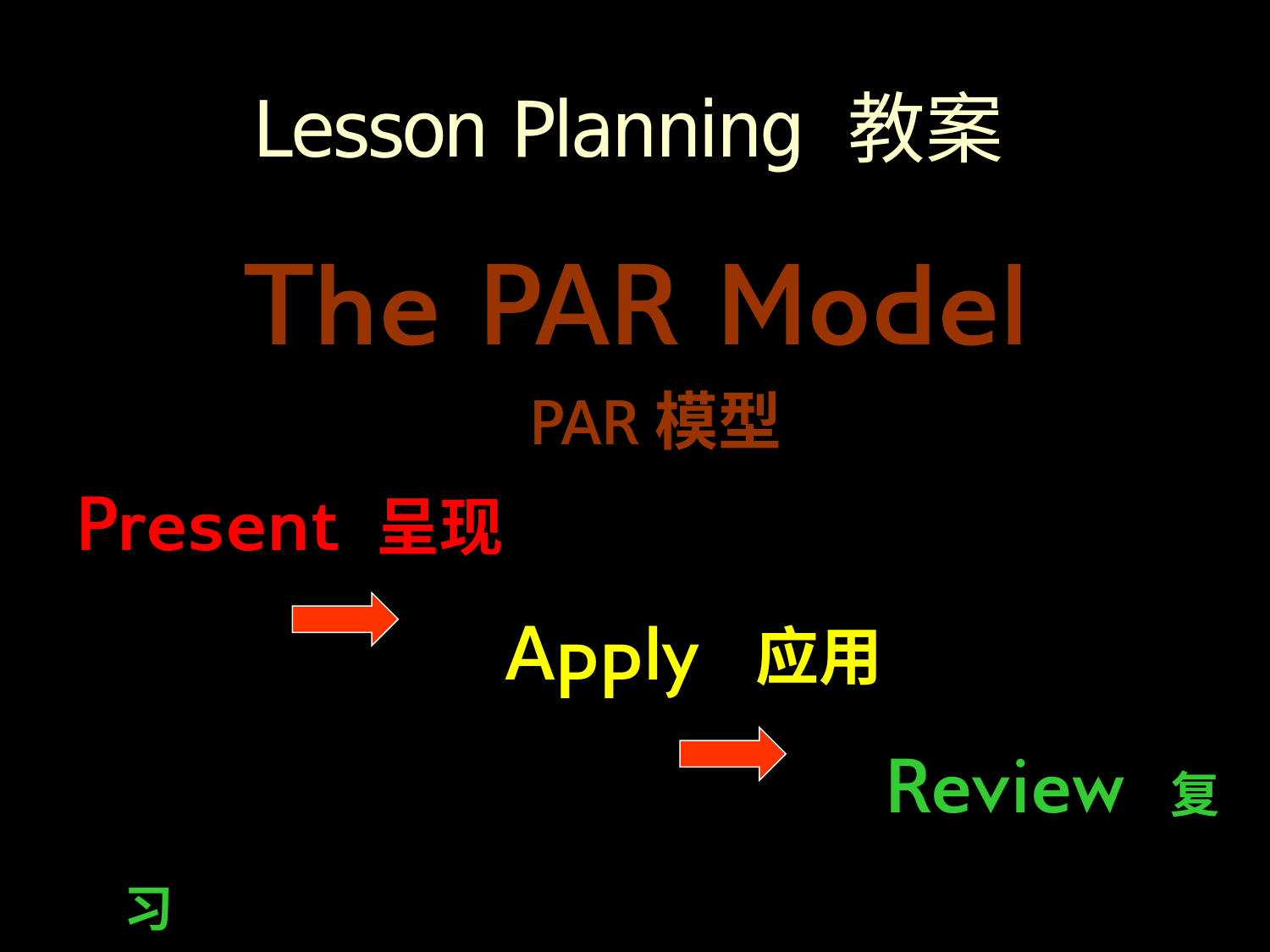

# Lesson Planning 教案
The PAR Model
PAR模型
Present 呈现
				Apply 应用
							Review 复习